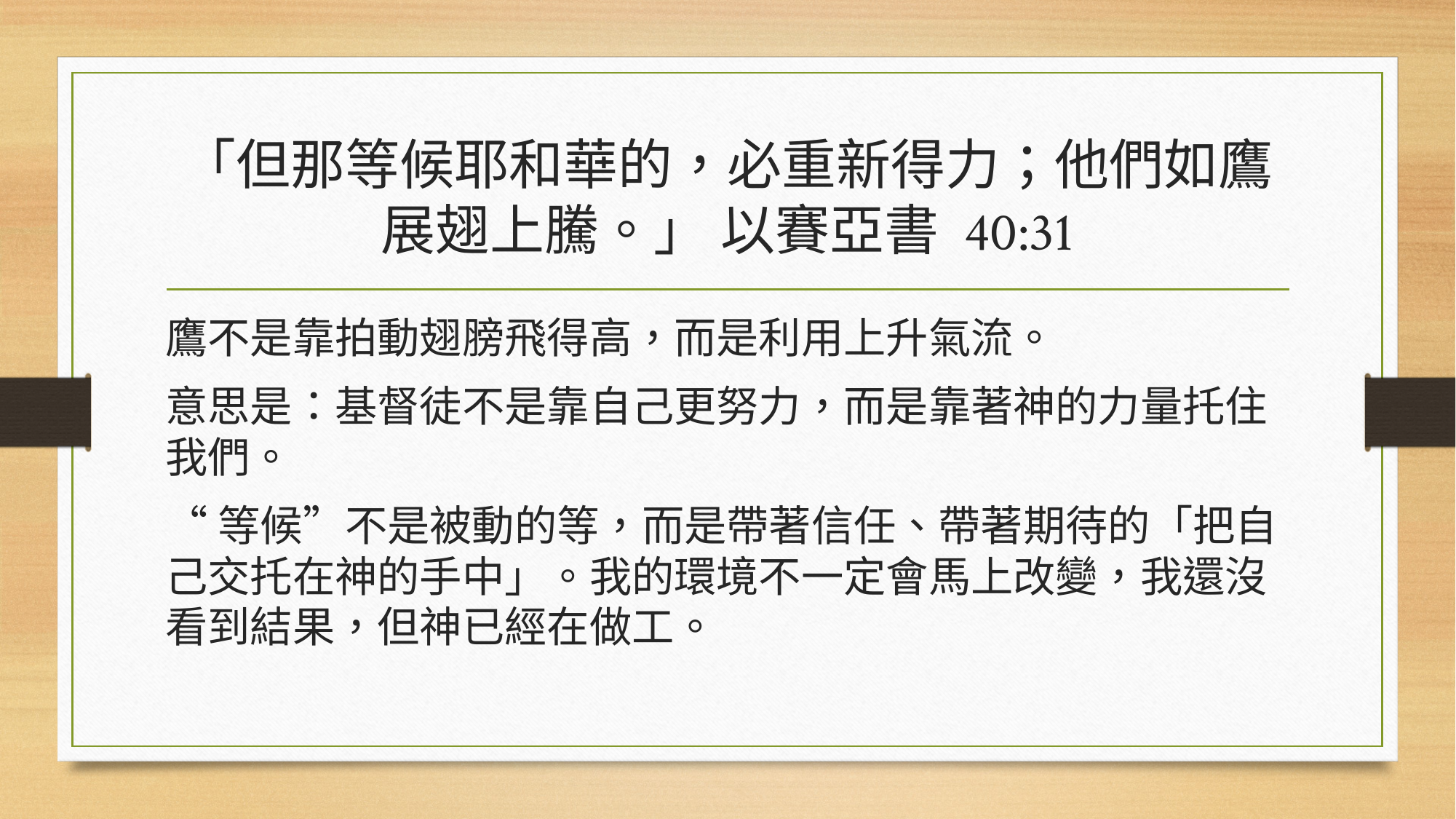

# 「但那等候耶和華的，必重新得力；他們如鷹展翅上騰。」 以賽亞書 40:31
鷹不是靠拍動翅膀飛得高，而是利用上升氣流。
意思是：基督徒不是靠自己更努力，而是靠著神的力量托住我們。
“等候”不是被動的等，而是帶著信任、帶著期待的「把自己交托在神的手中」。我的環境不一定會馬上改變，我還沒看到結果，但神已經在做工。